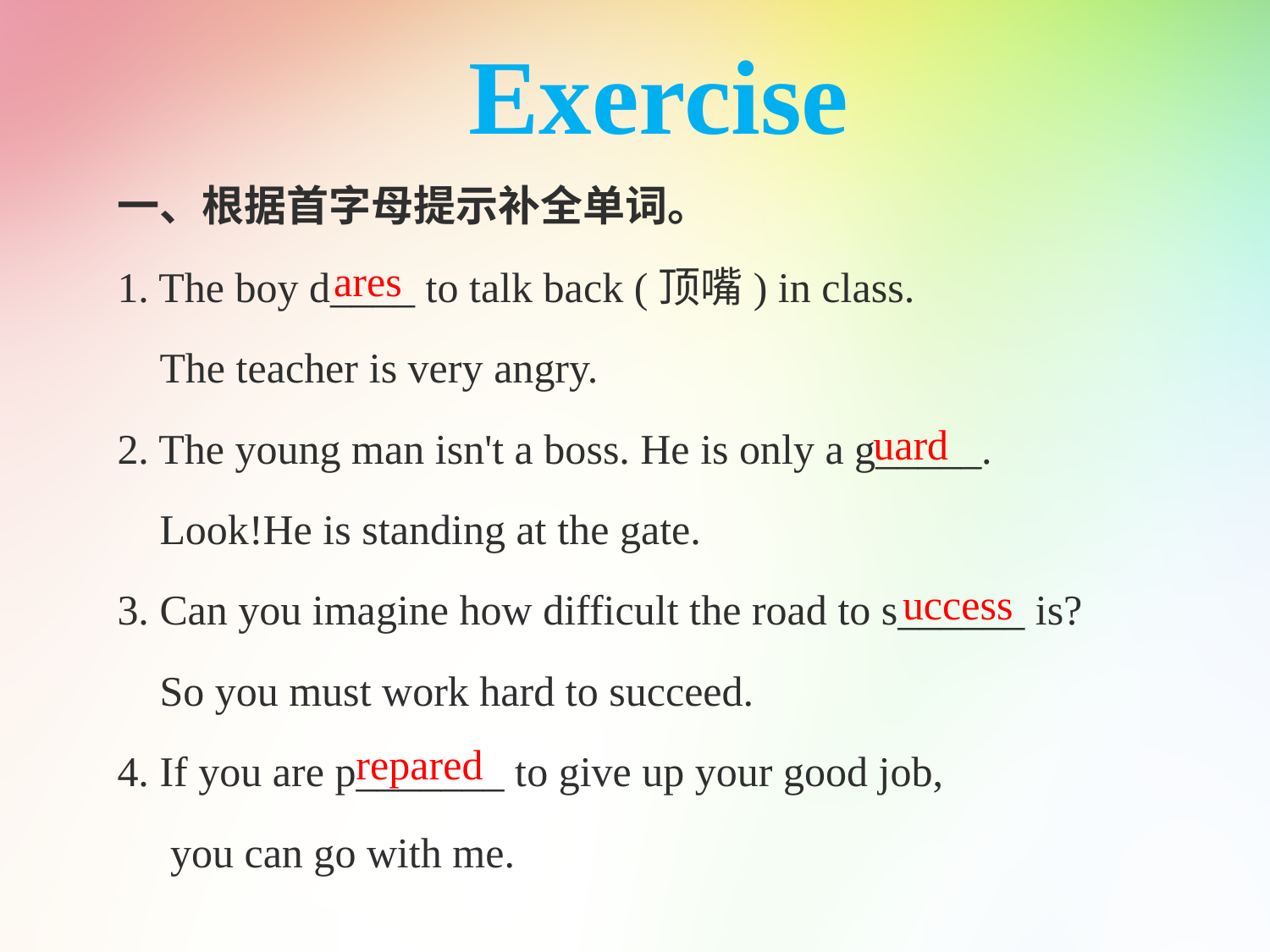

Exercise
一、根据首字母提示补全单词。
1. The boy d____ to talk back (顶嘴) in class.
    The teacher is very angry.
2. The young man isn't a boss. He is only a g_____.
    Look!He is standing at the gate.
3. Can you imagine how difficult the road to s______ is?
    So you must work hard to succeed.
4. If you are p_______ to give up your good job,
     you can go with me.
ares
uard
uccess
repared